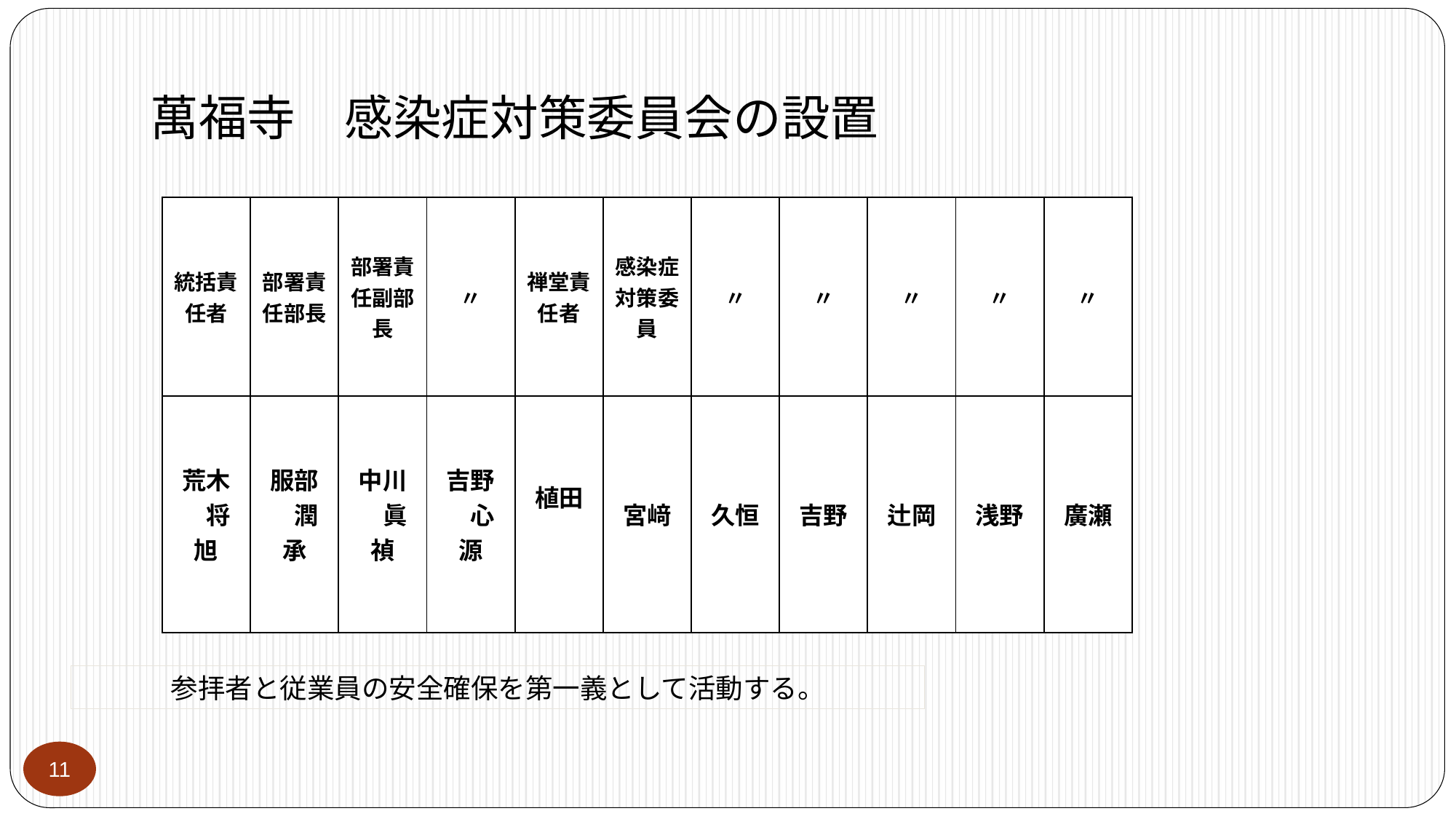

# 萬福寺　感染症対策委員会の設置
| 統括責任者 | 部署責任部長 | 部署責任副部長 | 〃 | 禅堂責任者 | 感染症対策委員 | 〃 | 〃 | 〃 | 〃 | 〃 |
| --- | --- | --- | --- | --- | --- | --- | --- | --- | --- | --- |
| 荒木　将旭 | 服部　潤承 | 中川　眞禎 | 吉野　心源 | 植田 | 宮﨑 | 久恒 | 吉野 | 辻岡 | 浅野 | 廣瀬 |
参拝者と従業員の安全確保を第一義として活動する。
11